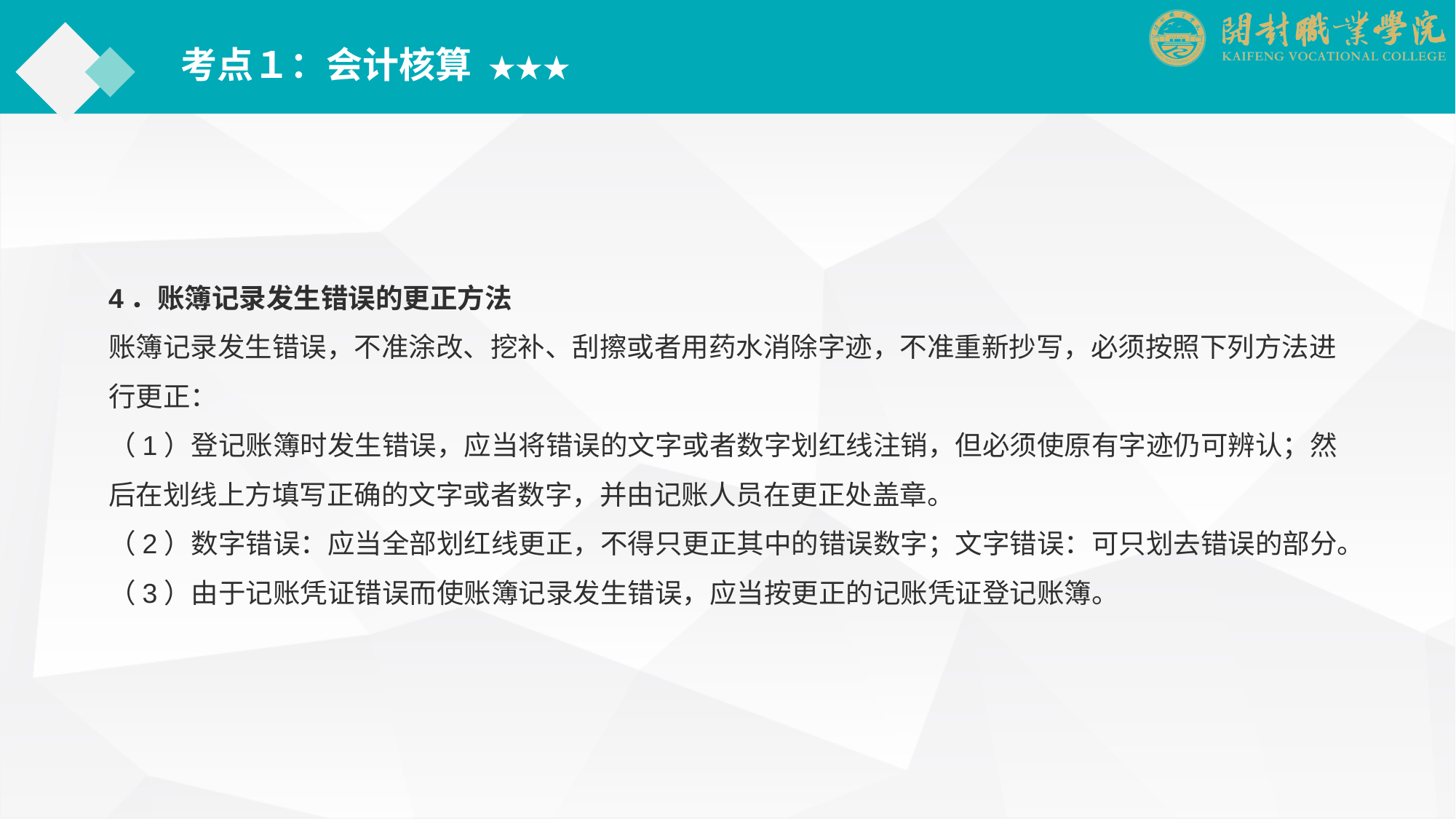

考点１：会计核算  ★★★
4．账簿记录发生错误的更正方法
账簿记录发生错误，不准涂改、挖补、刮擦或者用药水消除字迹，不准重新抄写，必须按照下列方法进行更正：
（1）登记账簿时发生错误，应当将错误的文字或者数字划红线注销，但必须使原有字迹仍可辨认；然后在划线上方填写正确的文字或者数字，并由记账人员在更正处盖章。
（2）数字错误：应当全部划红线更正，不得只更正其中的错误数字；文字错误：可只划去错误的部分。
（3）由于记账凭证错误而使账簿记录发生错误，应当按更正的记账凭证登记账簿。